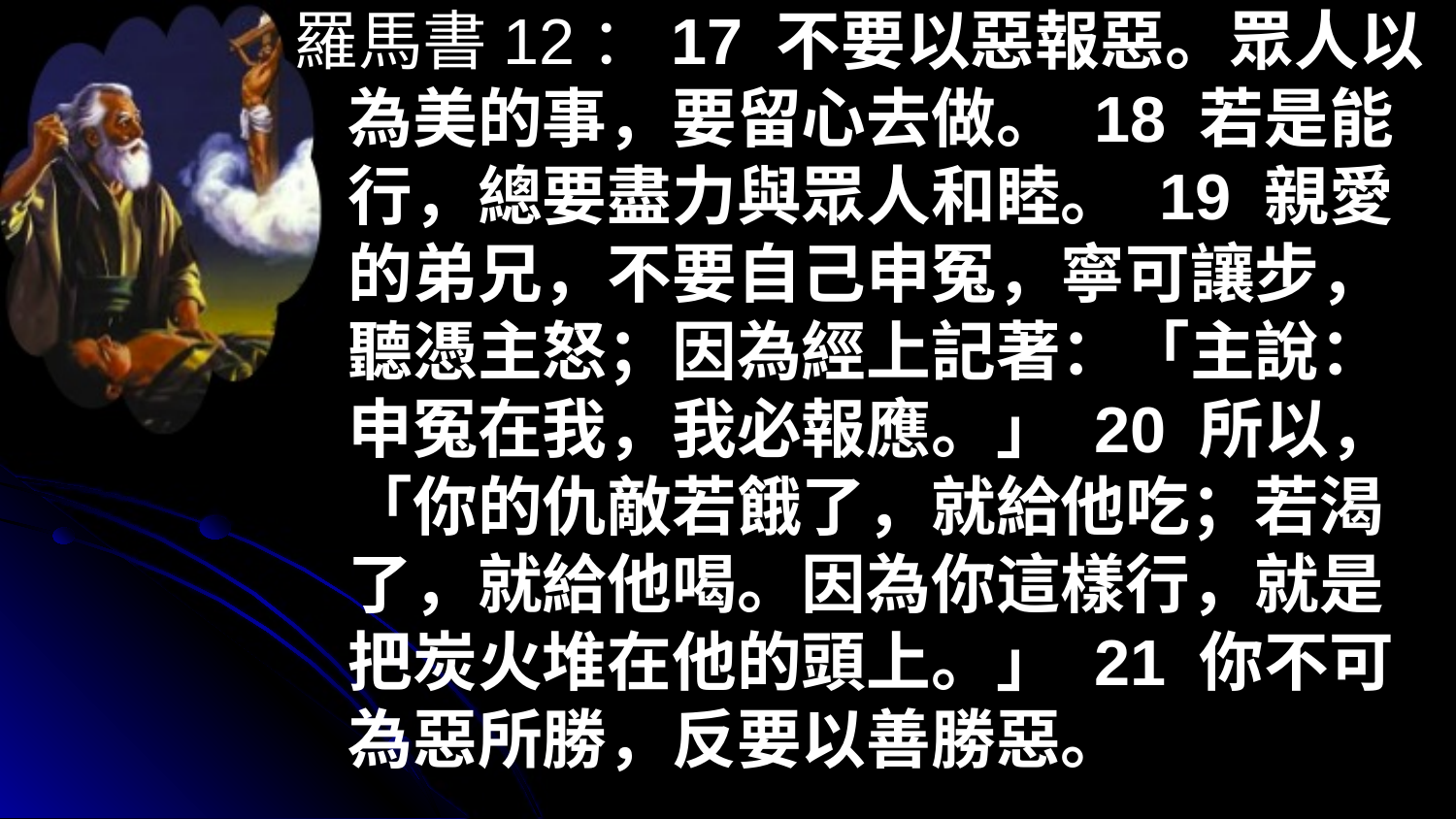

羅馬書12：17 不要以惡報惡。眾人以為美的事，要留心去做。 18 若是能行，總要盡力與眾人和睦。 19 親愛的弟兄，不要自己申冤，寧可讓步，聽憑主怒；因為經上記著：「主說：申冤在我，我必報應。」 20 所以，「你的仇敵若餓了，就給他吃；若渴了，就給他喝。因為你這樣行，就是把炭火堆在他的頭上。」 21 你不可為惡所勝，反要以善勝惡。